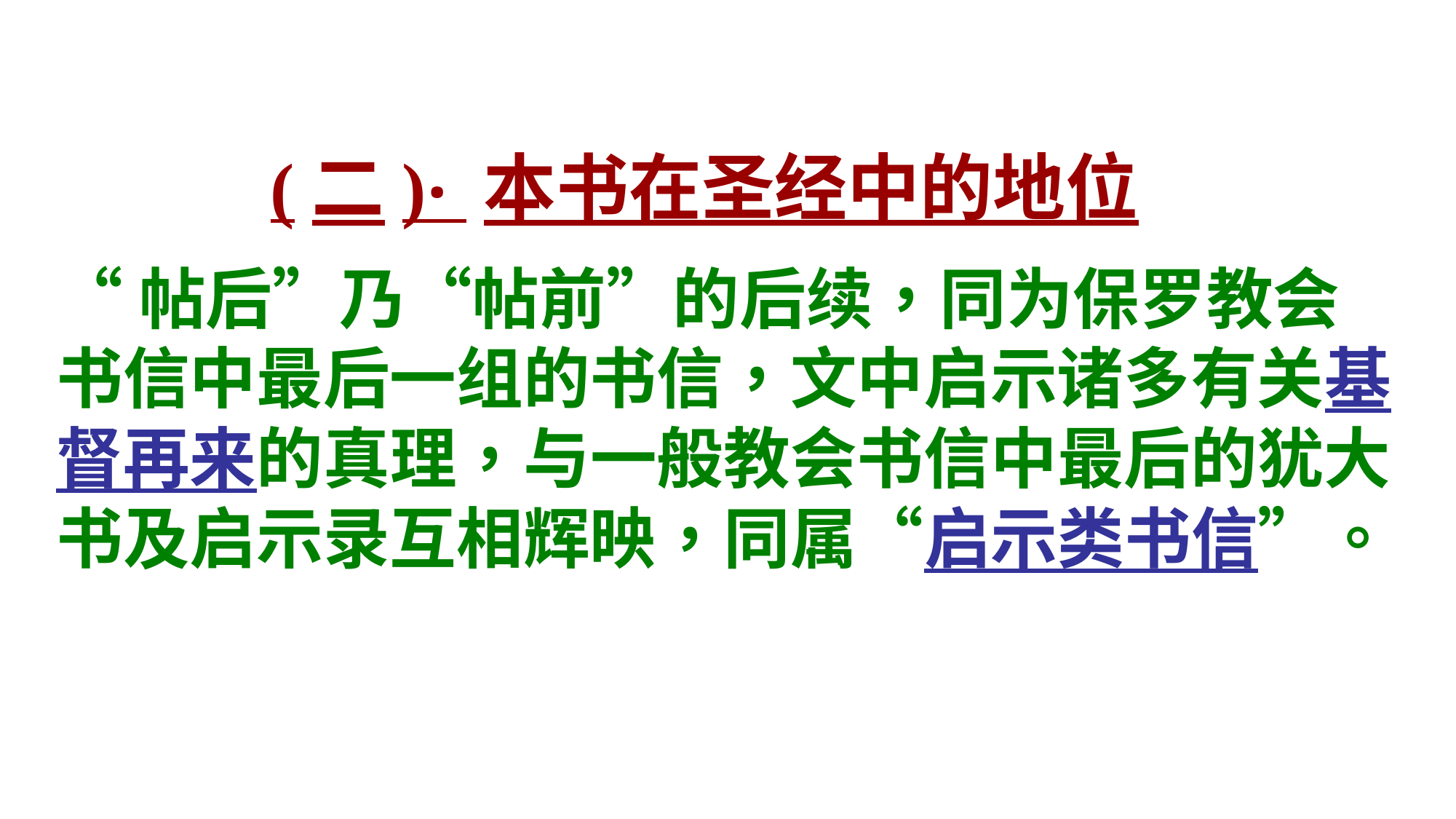

(二)‧ 本书在圣经中的地位
“帖后”乃“帖前”的后续，同为保罗教会书信中最后一组的书信，文中启示诸多有关基督再来的真理，与一般教会书信中最后的犹大书及启示录互相辉映，同属“启示类书信”。